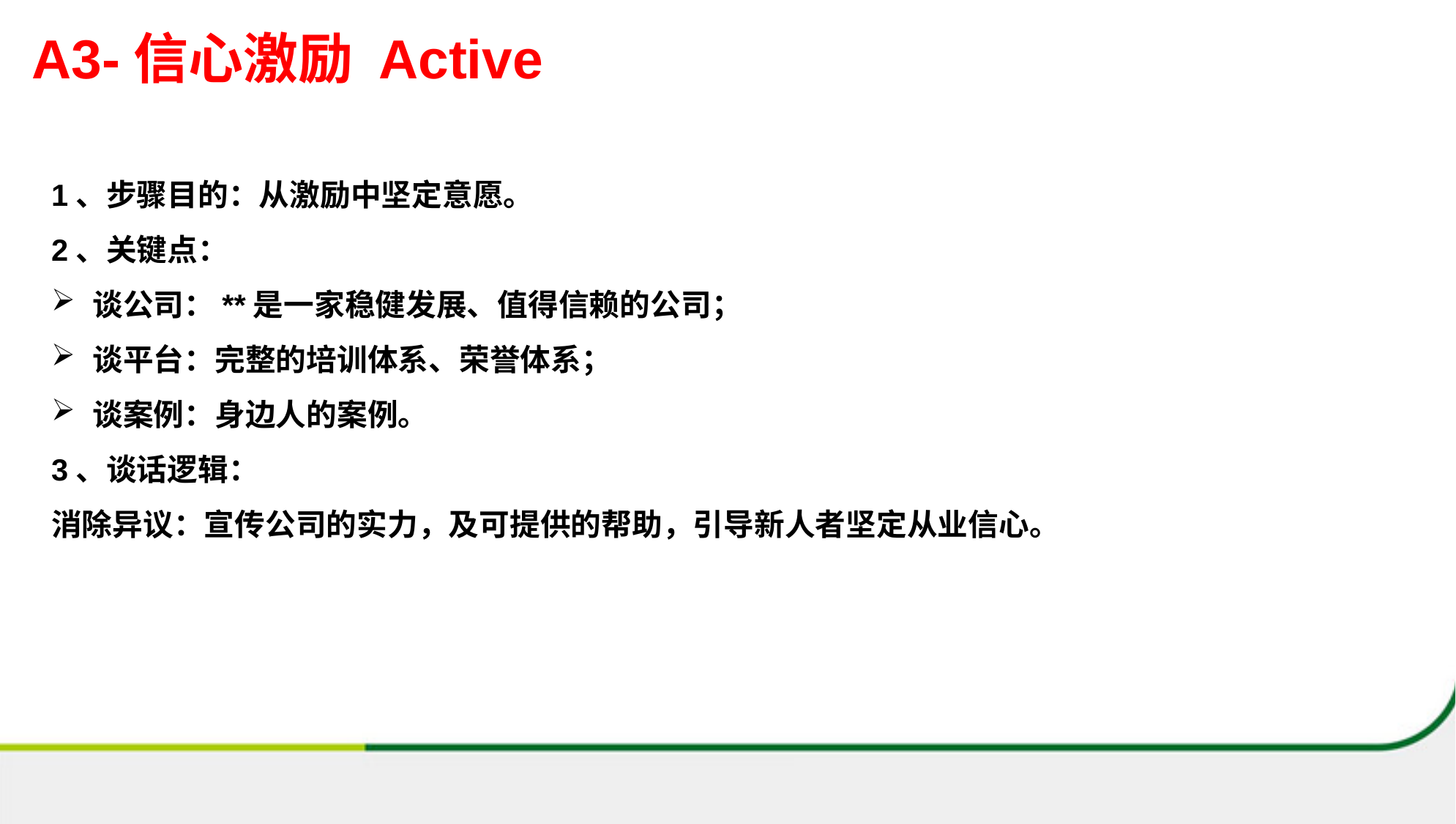

A3-信心激励 Active
1、步骤目的：从激励中坚定意愿。
2、关键点：
谈公司：**是一家稳健发展、值得信赖的公司；
谈平台：完整的培训体系、荣誉体系；
谈案例：身边人的案例。
3、谈话逻辑：
消除异议：宣传公司的实力，及可提供的帮助，引导新人者坚定从业信心。